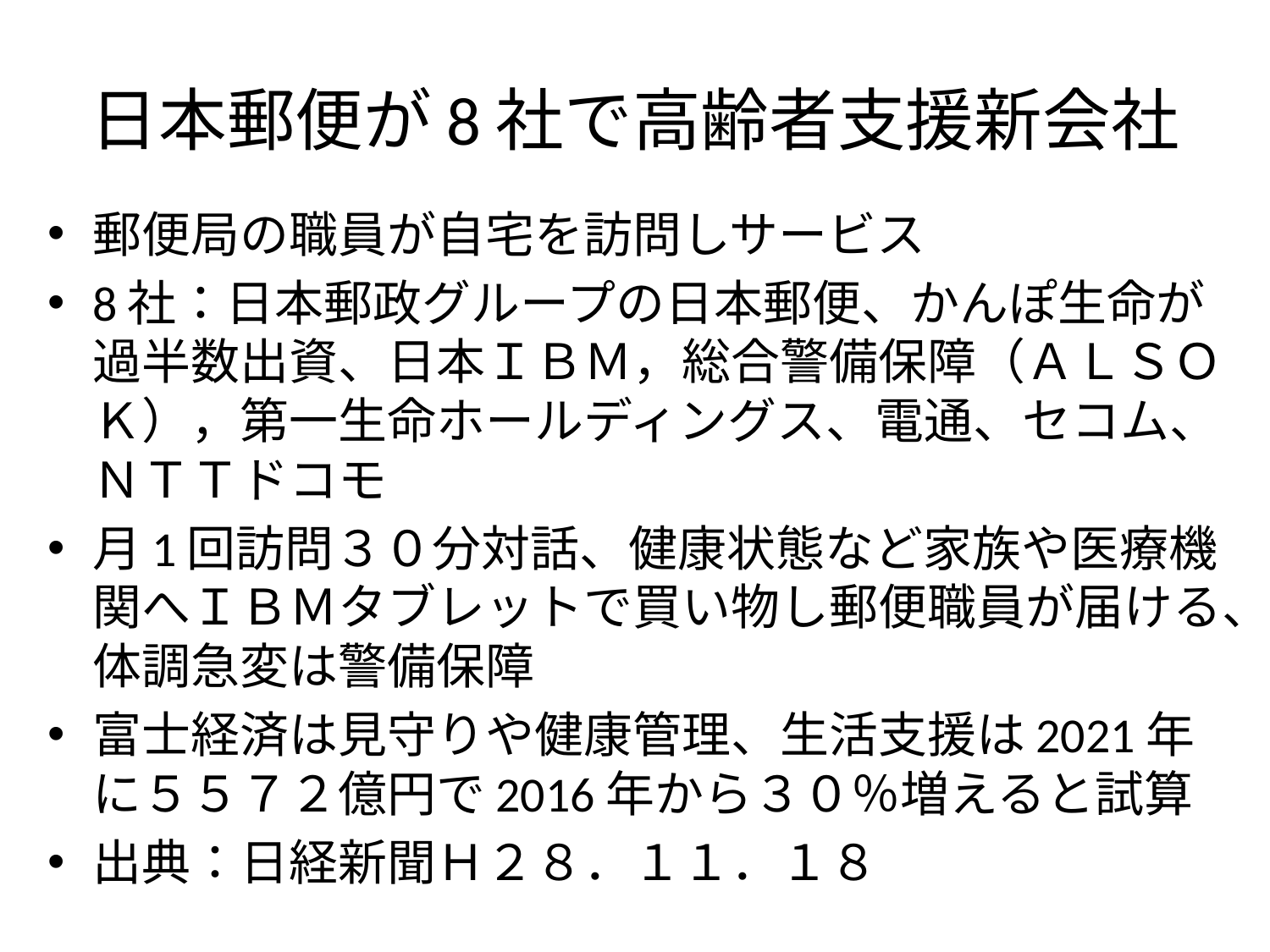

# 日本郵便が8社で高齢者支援新会社
郵便局の職員が自宅を訪問しサービス
8社：日本郵政グループの日本郵便、かんぽ生命が過半数出資、日本ＩＢＭ，総合警備保障（ＡＬＳＯＫ），第一生命ホールディングス、電通、セコム、ＮＴＴドコモ
月1回訪問３０分対話、健康状態など家族や医療機関へＩＢＭタブレットで買い物し郵便職員が届ける、体調急変は警備保障
富士経済は見守りや健康管理、生活支援は2021年に５５７２億円で2016年から３０％増えると試算
出典：日経新聞Ｈ２８．１１．１８